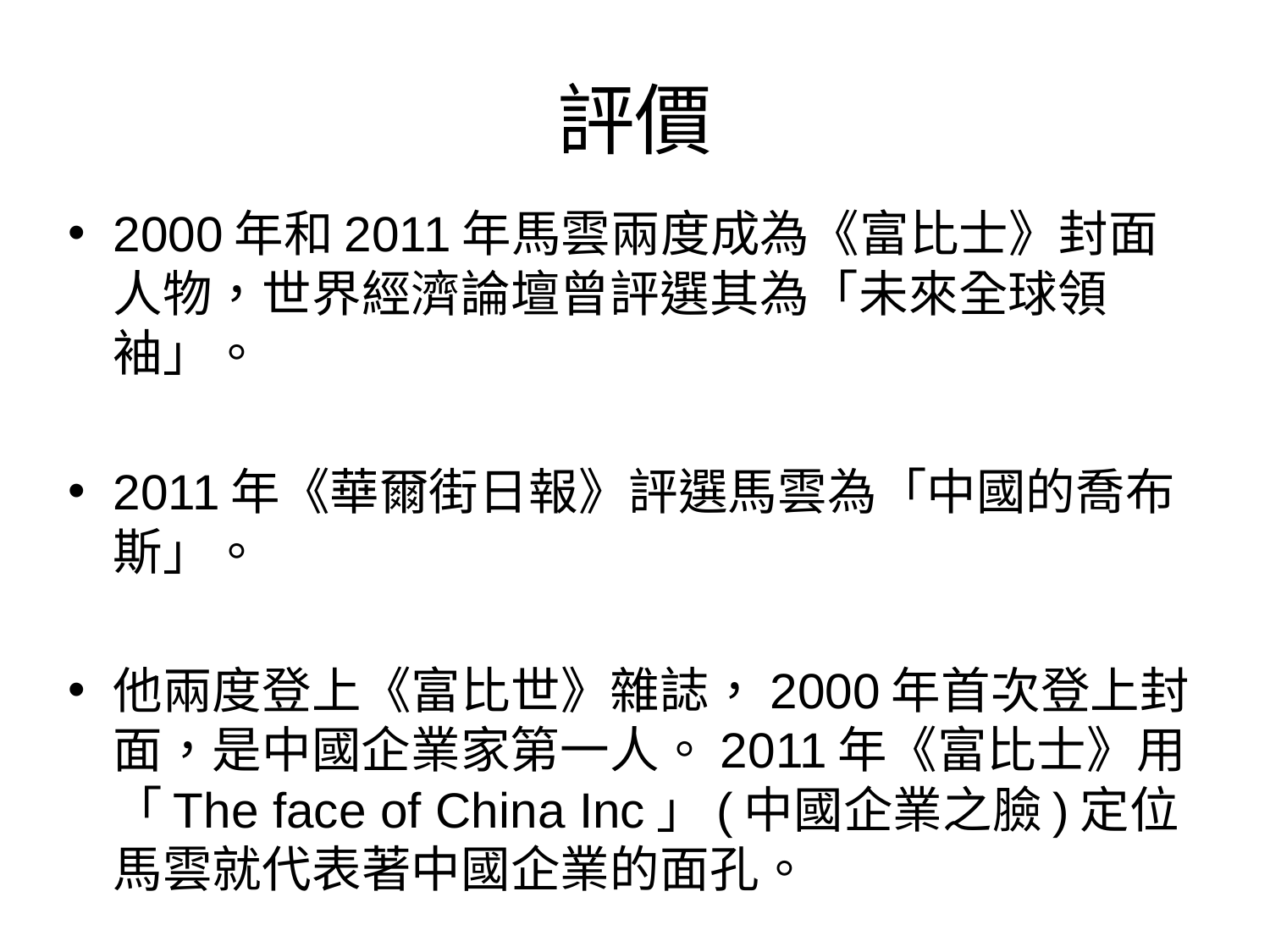

# 評價
2000年和2011年馬雲兩度成為《富比士》封面人物，世界經濟論壇曾評選其為「未來全球領袖」。

2011年《華爾街日報》評選馬雲為「中國的喬布斯」。

他兩度登上《富比世》雜誌，2000年首次登上封面，是中國企業家第一人。2011年《富比士》用「The face of China Inc」(中國企業之臉)定位馬雲就代表著中國企業的面孔。